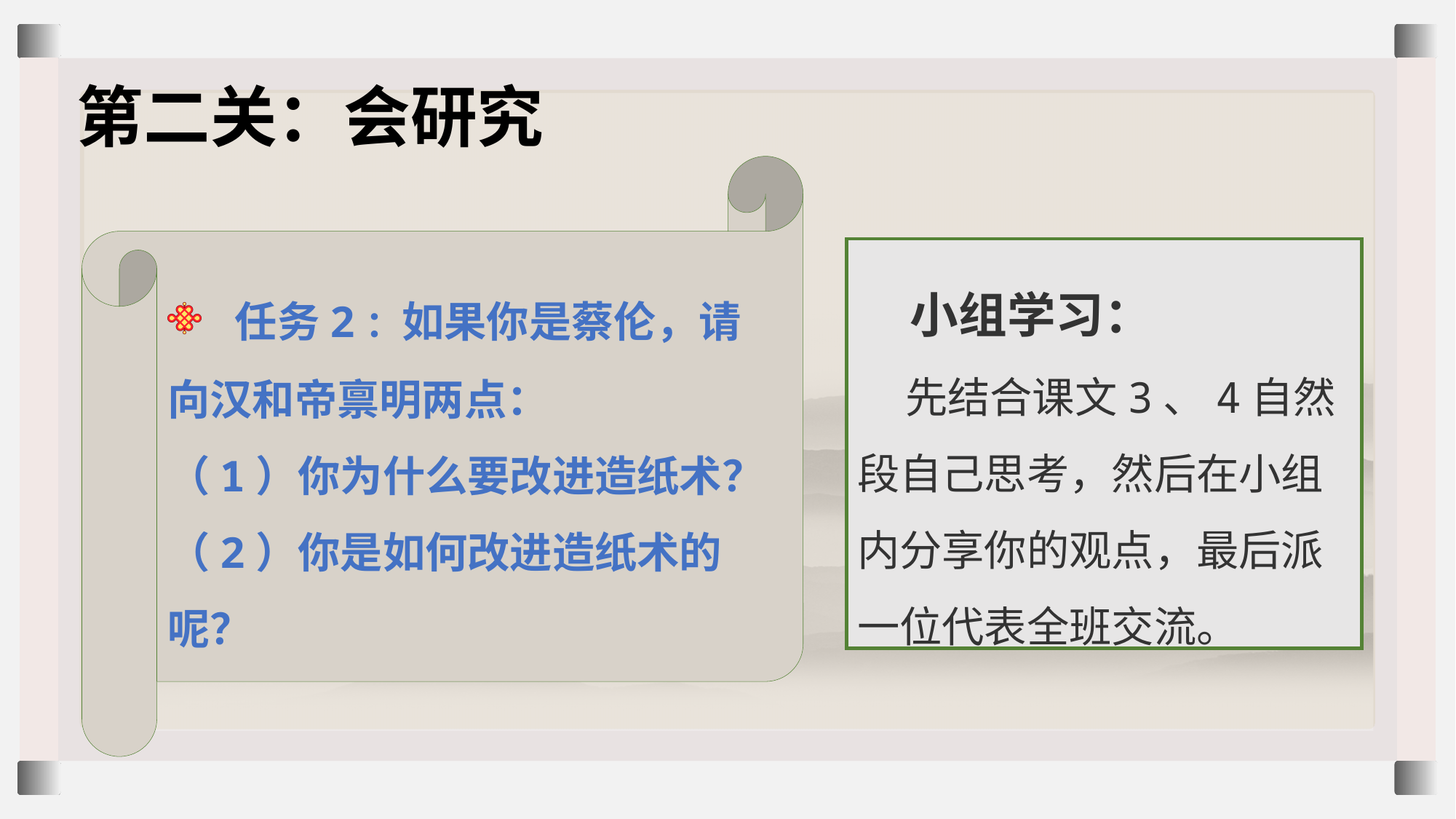

# 第二关：会研究
  任务2：如果你是蔡伦，请向汉和帝禀明两点：
（1）你为什么要改进造纸术？
（2）你是如何改进造纸术的呢？
   小组学习：
    先结合课文3、4自然段自己思考，然后在小组内分享你的观点，最后派一位代表全班交流。